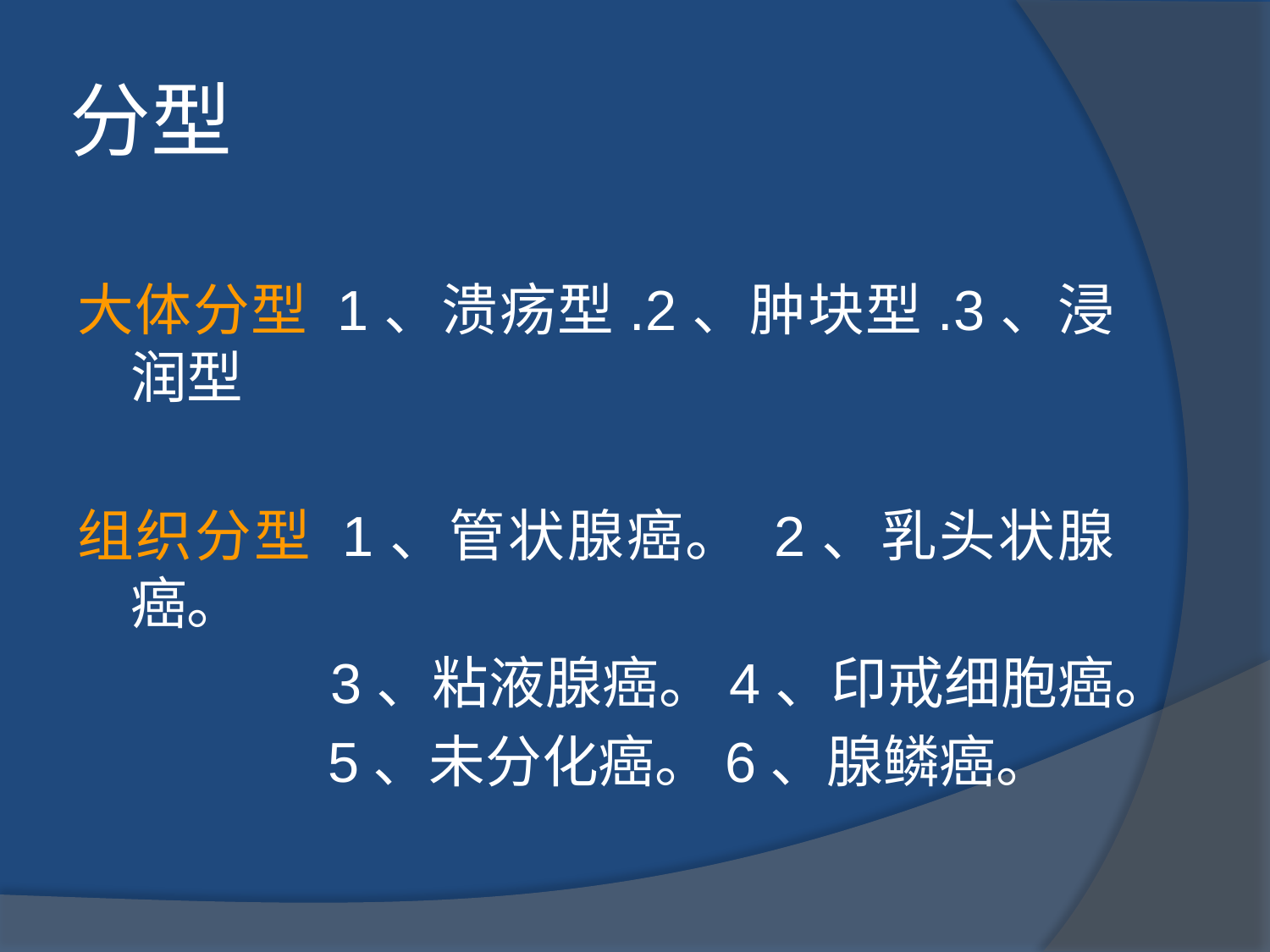

# 分型
大体分型 1、溃疡型.2、肿块型.3、浸润型

组织分型 1、管状腺癌。 2、乳头状腺癌。
                3、粘液腺癌。4、印戒细胞癌。
                5、未分化癌。6、腺鳞癌。